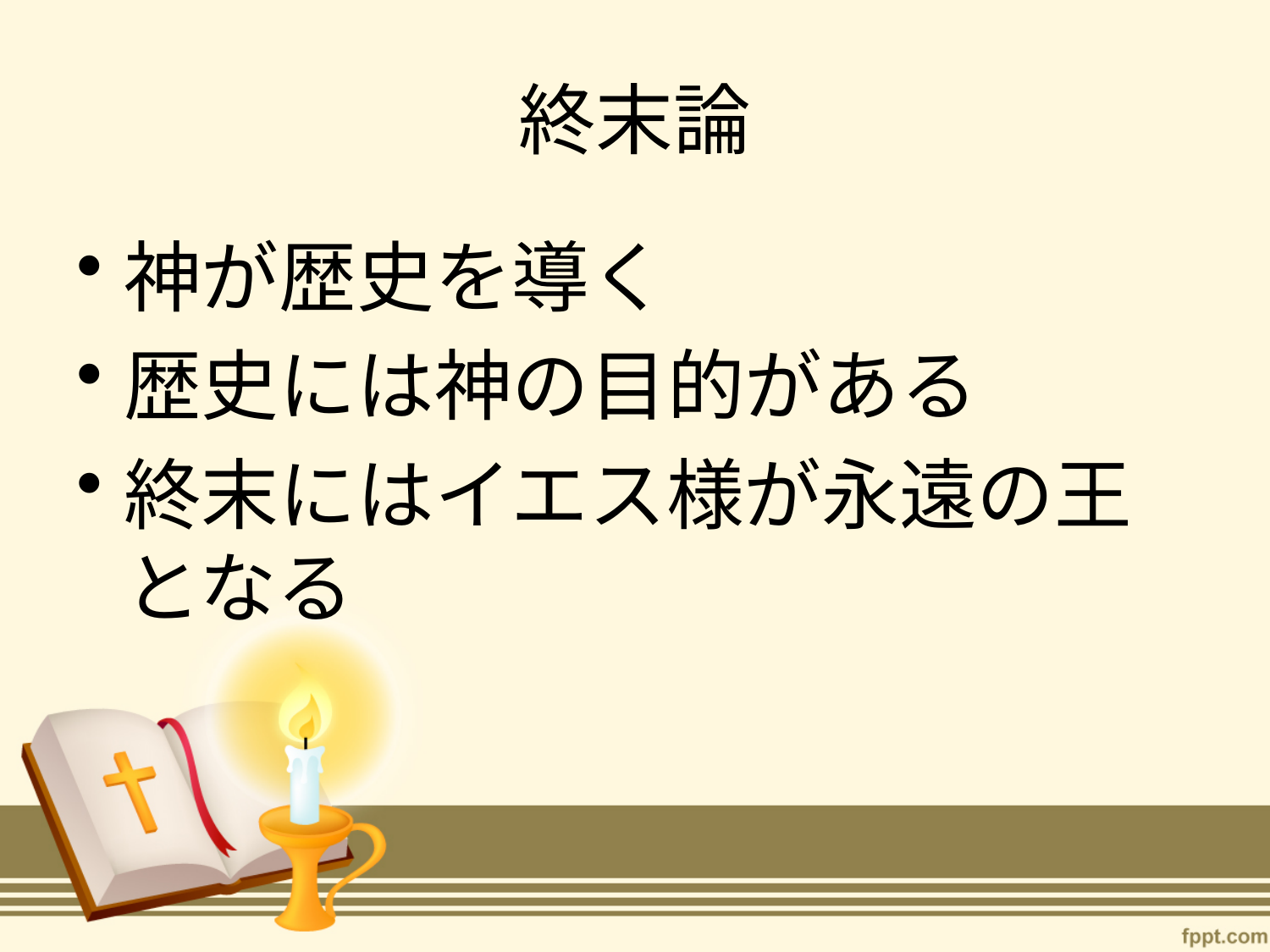

# 終末論
神が歴史を導く
歴史には神の目的がある
終末にはイエス様が永遠の王となる